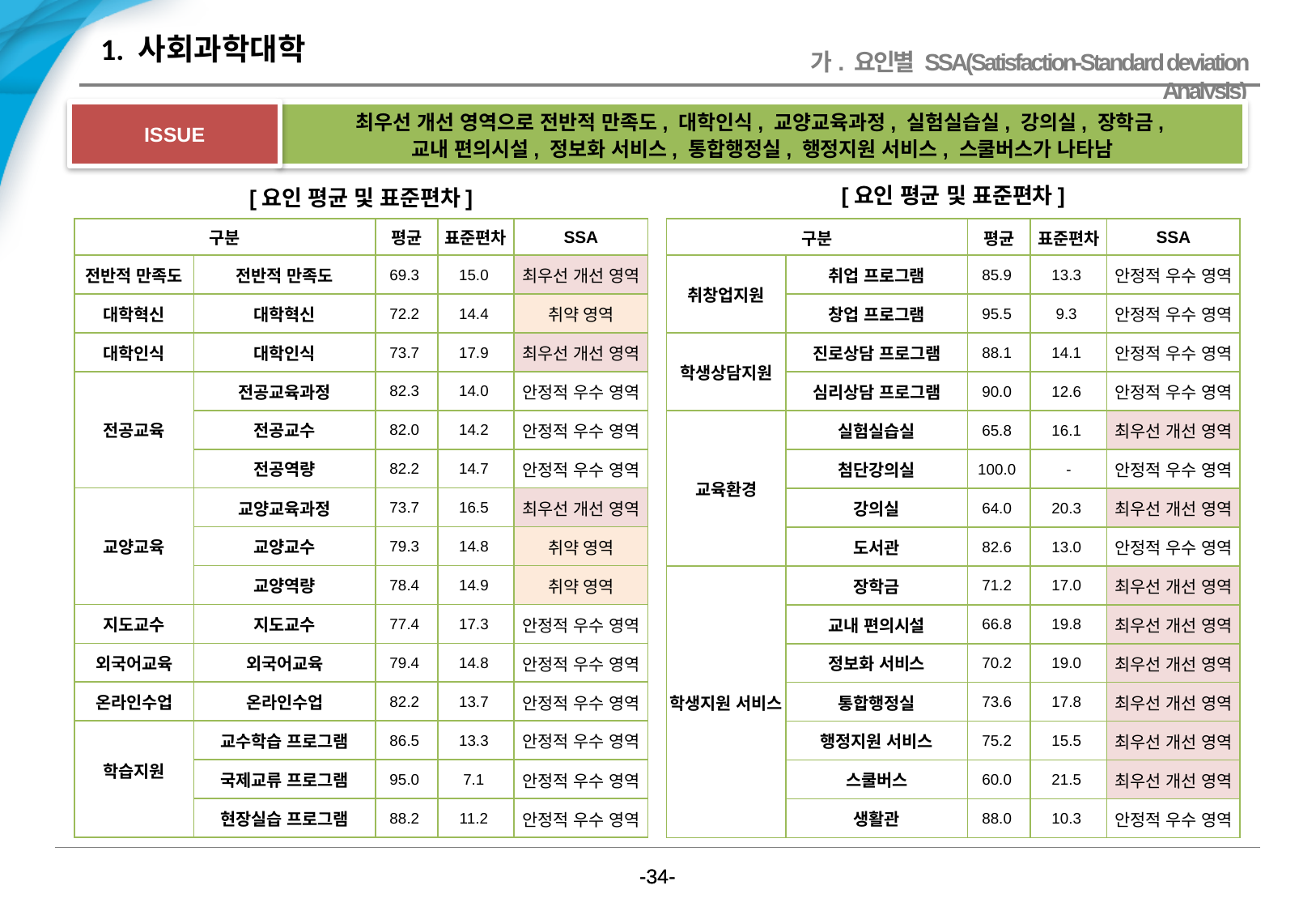

# 1. 사회과학대학
가. 요인별 SSA(Satisfaction-Standard deviation Analysis)
최우선 개선 영역으로 전반적 만족도, 대학인식, 교양교육과정, 실험실습실, 강의실, 장학금,
교내 편의시설, 정보화 서비스, 통합행정실, 행정지원 서비스, 스쿨버스가 나타남
ISSUE
[요인 평균 및 표준편차]
[요인 평균 및 표준편차]
| 구분 |  | 평균 | 표준편차 | SSA |
| --- | --- | --- | --- | --- |
| 전반적 만족도 | 전반적 만족도 | 69.3 | 15.0 | 최우선 개선 영역 |
| 대학혁신 | 대학혁신 | 72.2 | 14.4 | 취약 영역 |
| 대학인식 | 대학인식 | 73.7 | 17.9 | 최우선 개선 영역 |
| 전공교육 | 전공교육과정 | 82.3 | 14.0 | 안정적 우수 영역 |
|  | 전공교수 | 82.0 | 14.2 | 안정적 우수 영역 |
|  | 전공역량 | 82.2 | 14.7 | 안정적 우수 영역 |
| 교양교육 | 교양교육과정 | 73.7 | 16.5 | 최우선 개선 영역 |
|  | 교양교수 | 79.3 | 14.8 | 취약 영역 |
|  | 교양역량 | 78.4 | 14.9 | 취약 영역 |
| 지도교수 | 지도교수 | 77.4 | 17.3 | 안정적 우수 영역 |
| 외국어교육 | 외국어교육 | 79.4 | 14.8 | 안정적 우수 영역 |
| 온라인수업 | 온라인수업 | 82.2 | 13.7 | 안정적 우수 영역 |
| 학습지원 | 교수학습 프로그램 | 86.5 | 13.3 | 안정적 우수 영역 |
|  | 국제교류 프로그램 | 95.0 | 7.1 | 안정적 우수 영역 |
|  | 현장실습 프로그램 | 88.2 | 11.2 | 안정적 우수 영역 |
| 구분 |  | 평균 | 표준편차 | SSA |
| --- | --- | --- | --- | --- |
| 취창업지원 | 취업 프로그램 | 85.9 | 13.3 | 안정적 우수 영역 |
|  | 창업 프로그램 | 95.5 | 9.3 | 안정적 우수 영역 |
| 학생상담지원 | 진로상담 프로그램 | 88.1 | 14.1 | 안정적 우수 영역 |
|  | 심리상담 프로그램 | 90.0 | 12.6 | 안정적 우수 영역 |
| 교육환경 | 실험실습실 | 65.8 | 16.1 | 최우선 개선 영역 |
|  | 첨단강의실 | 100.0 | - | 안정적 우수 영역 |
|  | 강의실 | 64.0 | 20.3 | 최우선 개선 영역 |
|  | 도서관 | 82.6 | 13.0 | 안정적 우수 영역 |
| 학생지원 서비스 | 장학금 | 71.2 | 17.0 | 최우선 개선 영역 |
|  | 교내 편의시설 | 66.8 | 19.8 | 최우선 개선 영역 |
|  | 정보화 서비스 | 70.2 | 19.0 | 최우선 개선 영역 |
|  | 통합행정실 | 73.6 | 17.8 | 최우선 개선 영역 |
|  | 행정지원 서비스 | 75.2 | 15.5 | 최우선 개선 영역 |
|  | 스쿨버스 | 60.0 | 21.5 | 최우선 개선 영역 |
|  | 생활관 | 88.0 | 10.3 | 안정적 우수 영역 |
-34-
-34-